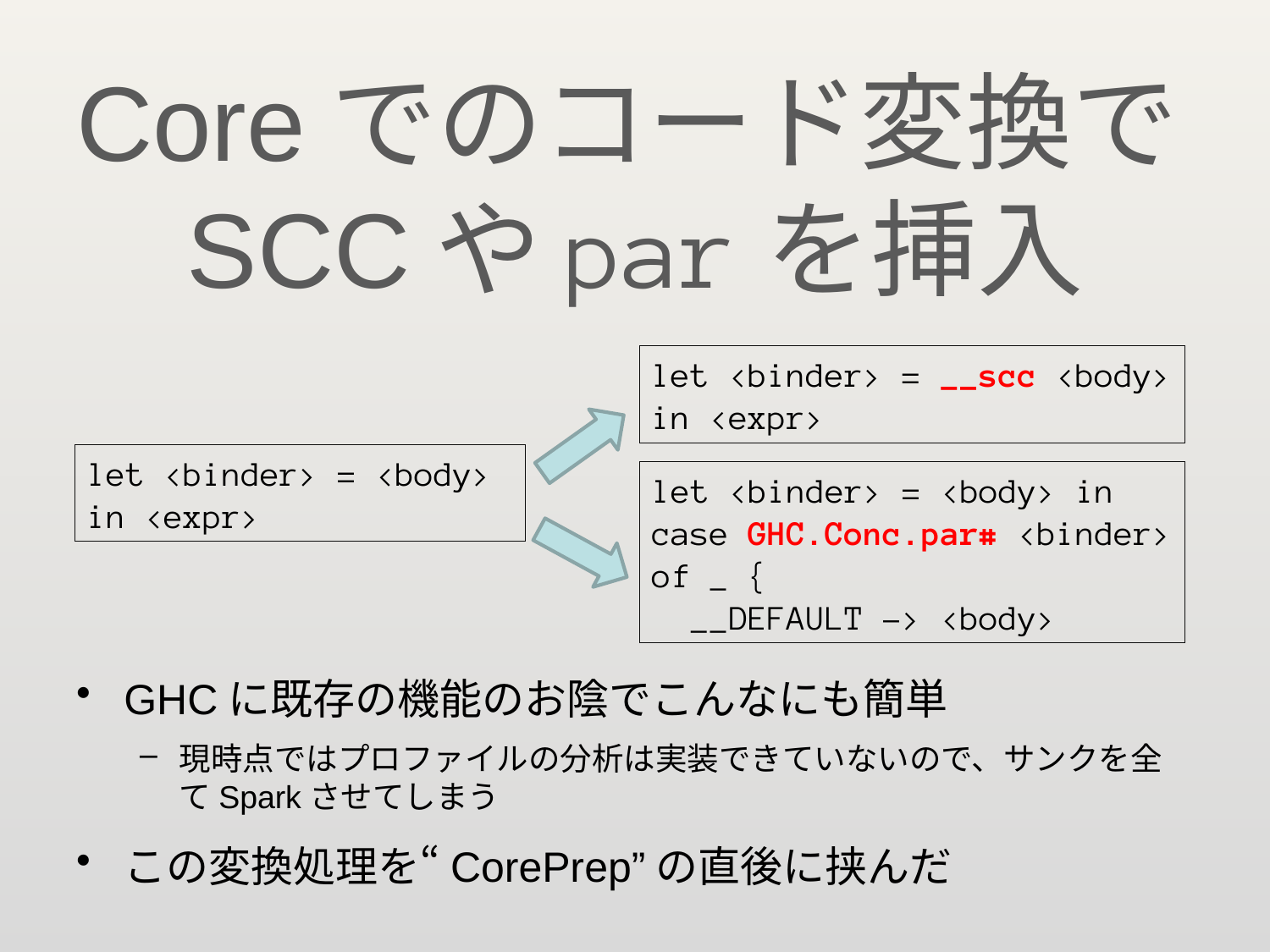

# Coreでのコード変換でSCCやparを挿入
let <binder> = __scc <body>
in <expr>

let <binder> = <body>
in <expr>
let <binder> = <body> in
case GHC.Conc.par# <binder>
of _ {
  __DEFAULT -> <body>

GHCに既存の機能のお陰でこんなにも簡単
現時点ではプロファイルの分析は実装できていないので、サンクを全てSparkさせてしまう
この変換処理を“CorePrep”の直後に挟んだ